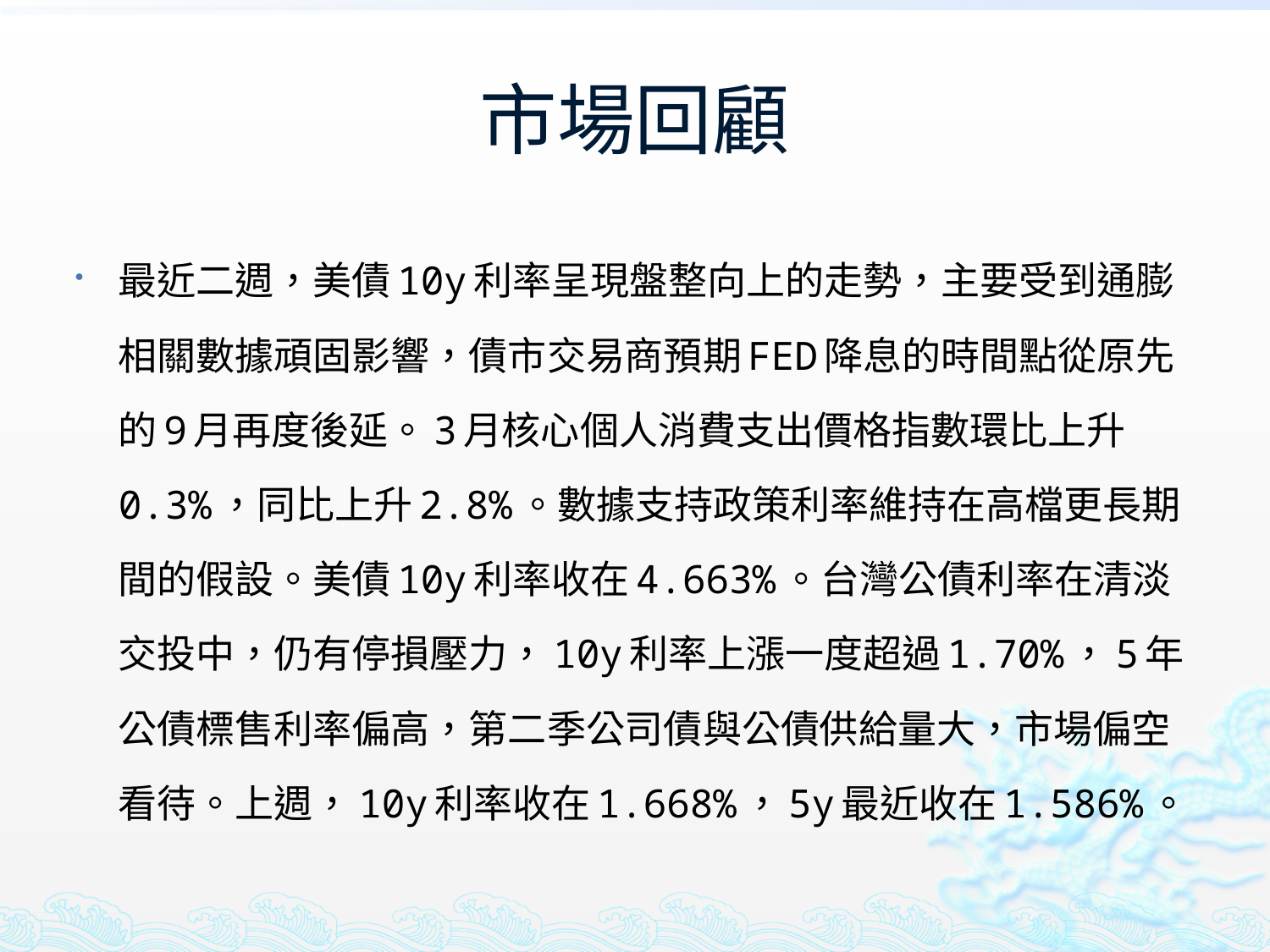

# 市場回顧
最近二週，美債10y利率呈現盤整向上的走勢，主要受到通膨相關數據頑固影響，債市交易商預期FED降息的時間點從原先的9月再度後延。3月核心個人消費支出價格指數環比上升0.3%，同比上升2.8%。數據支持政策利率維持在高檔更長期間的假設。美債10y利率收在4.663%。台灣公債利率在清淡交投中，仍有停損壓力，10y利率上漲一度超過1.70%，5年公債標售利率偏高，第二季公司債與公債供給量大，市場偏空看待。上週，10y利率收在1.668%，5y最近收在1.586%。